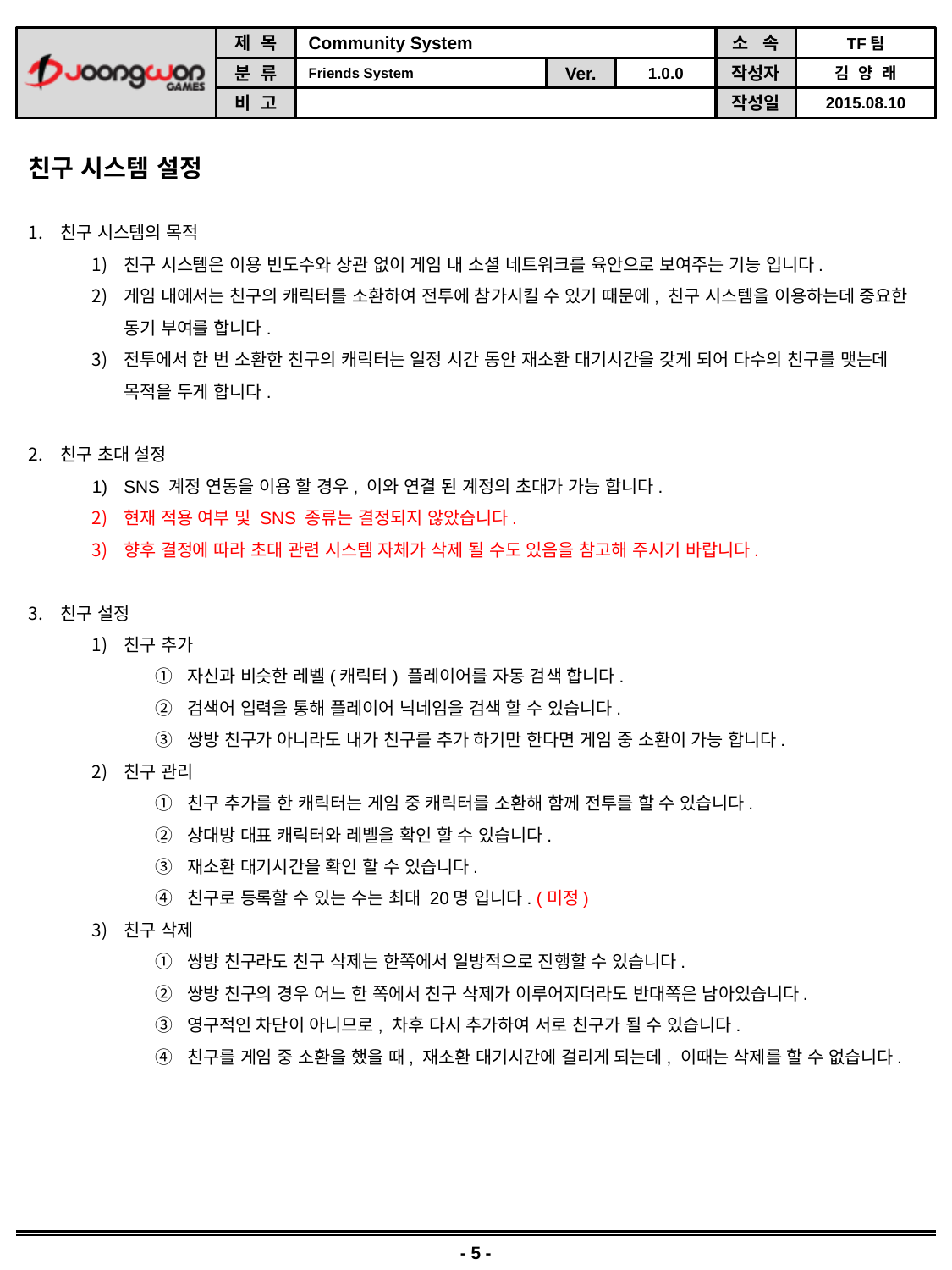

친구 시스템 설정
친구 시스템의 목적
친구 시스템은 이용 빈도수와 상관 없이 게임 내 소셜 네트워크를 육안으로 보여주는 기능 입니다.
게임 내에서는 친구의 캐릭터를 소환하여 전투에 참가시킬 수 있기 때문에, 친구 시스템을 이용하는데 중요한 동기 부여를 합니다.
전투에서 한 번 소환한 친구의 캐릭터는 일정 시간 동안 재소환 대기시간을 갖게 되어 다수의 친구를 맺는데 목적을 두게 합니다.

친구 초대 설정
SNS 계정 연동을 이용 할 경우, 이와 연결 된 계정의 초대가 가능 합니다.
현재 적용 여부 및 SNS 종류는 결정되지 않았습니다.
향후 결정에 따라 초대 관련 시스템 자체가 삭제 될 수도 있음을 참고해 주시기 바랍니다.

친구 설정
친구 추가
자신과 비슷한 레벨(캐릭터) 플레이어를 자동 검색 합니다.
검색어 입력을 통해 플레이어 닉네임을 검색 할 수 있습니다.
쌍방 친구가 아니라도 내가 친구를 추가 하기만 한다면 게임 중 소환이 가능 합니다.
친구 관리
친구 추가를 한 캐릭터는 게임 중 캐릭터를 소환해 함께 전투를 할 수 있습니다.
상대방 대표 캐릭터와 레벨을 확인 할 수 있습니다.
재소환 대기시간을 확인 할 수 있습니다.
친구로 등록할 수 있는 수는 최대 20명 입니다. (미정)
친구 삭제
쌍방 친구라도 친구 삭제는 한쪽에서 일방적으로 진행할 수 있습니다.
쌍방 친구의 경우 어느 한 쪽에서 친구 삭제가 이루어지더라도 반대쪽은 남아있습니다.
영구적인 차단이 아니므로, 차후 다시 추가하여 서로 친구가 될 수 있습니다.
친구를 게임 중 소환을 했을 때, 재소환 대기시간에 걸리게 되는데, 이때는 삭제를 할 수 없습니다.
- 5 -